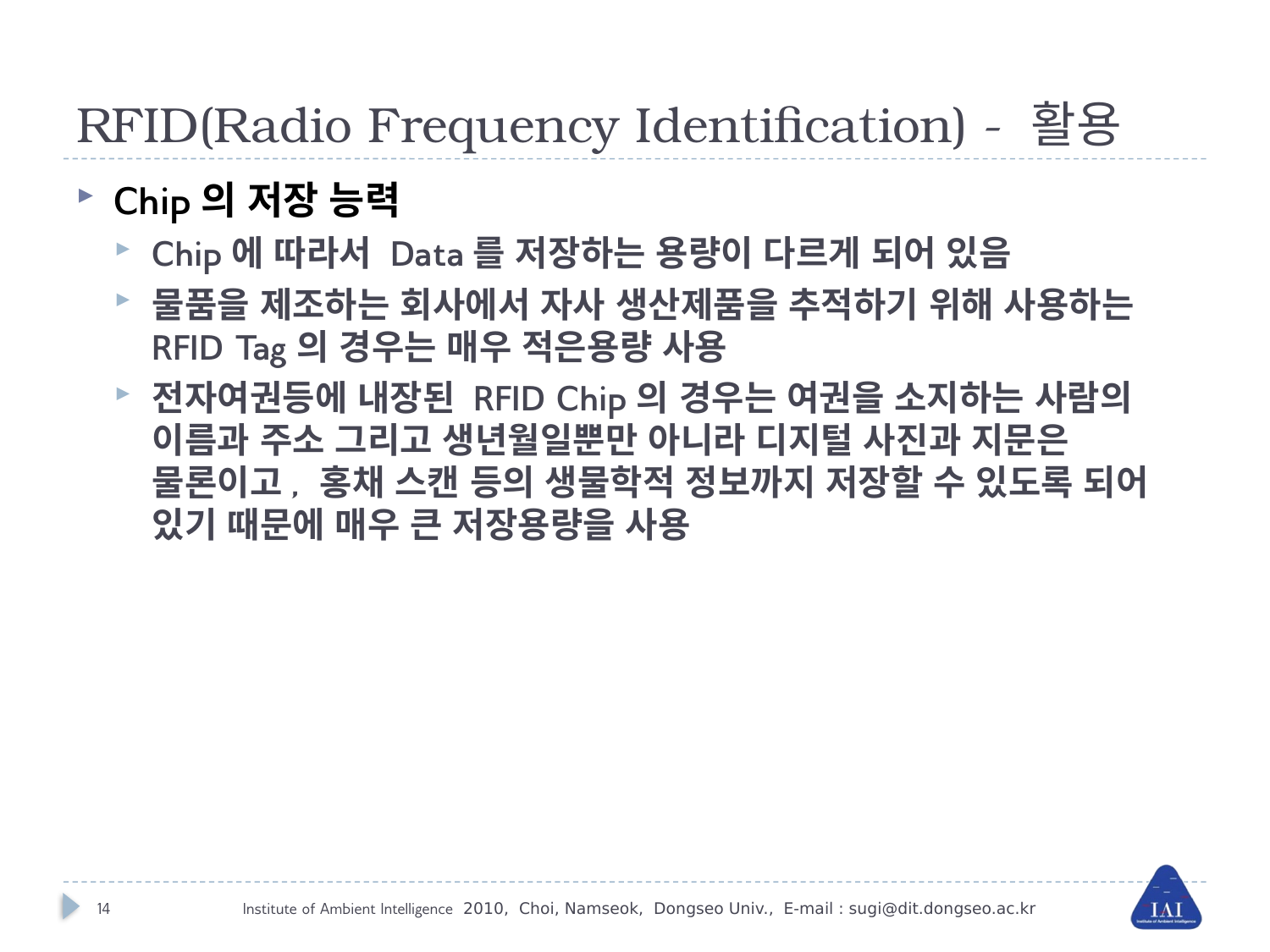

# RFID(Radio Frequency Identification) - 활용
Chip의 저장 능력
Chip에 따라서 Data를 저장하는 용량이 다르게 되어 있음
물품을 제조하는 회사에서 자사 생산제품을 추적하기 위해 사용하는 RFID Tag의 경우는 매우 적은용량 사용
전자여권등에 내장된 RFID Chip의 경우는 여권을 소지하는 사람의 이름과 주소 그리고 생년월일뿐만 아니라 디지털 사진과 지문은 물론이고, 홍채 스캔 등의 생물학적 정보까지 저장할 수 있도록 되어 있기 때문에 매우 큰 저장용량을 사용